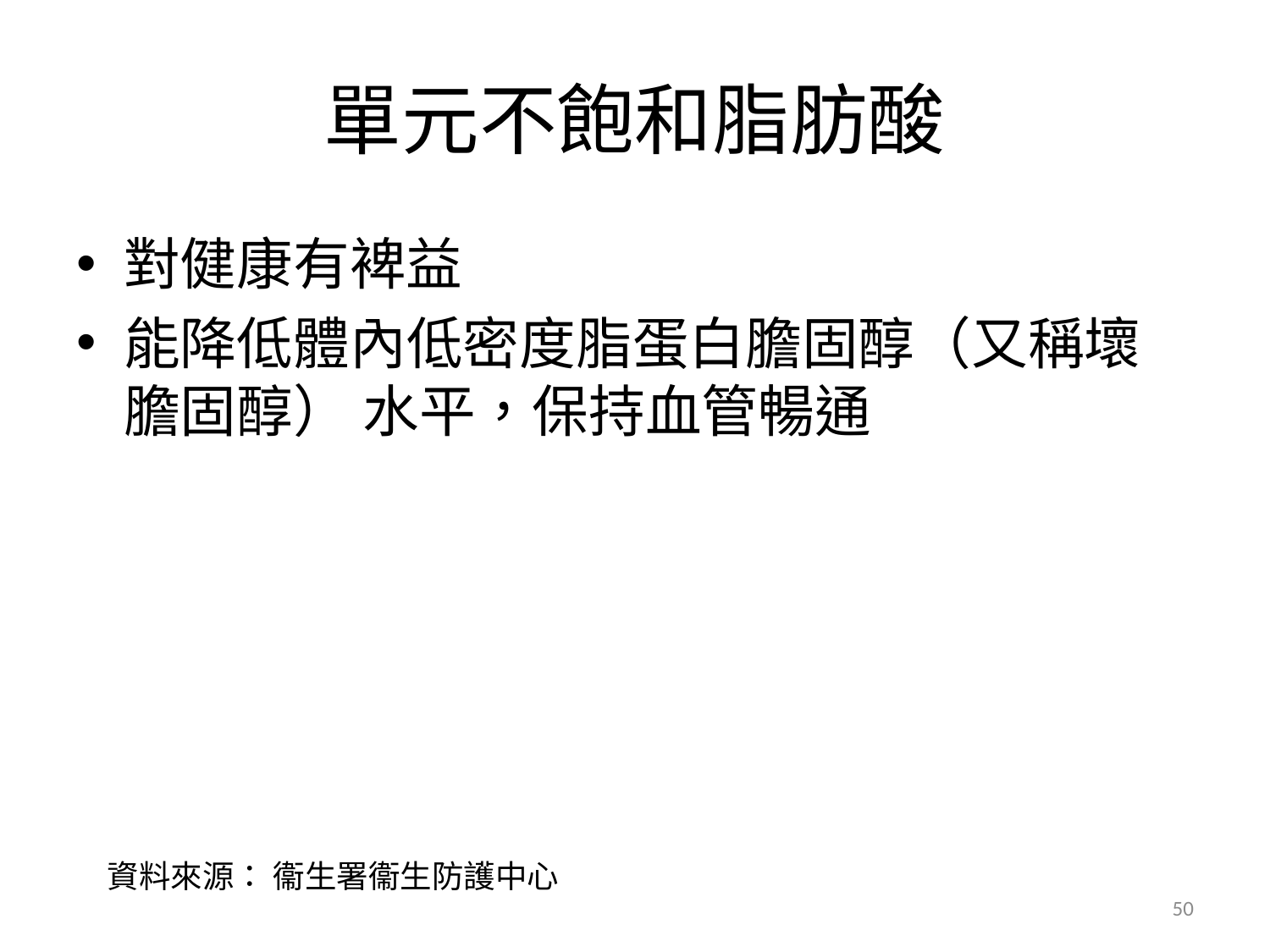

# 單元不飽和脂肪酸
對健康有裨益
能降低體內低密度脂蛋白膽固醇（又稱壞膽固醇） 水平，保持血管暢通
資料來源： 衞生署衞生防護中心
50